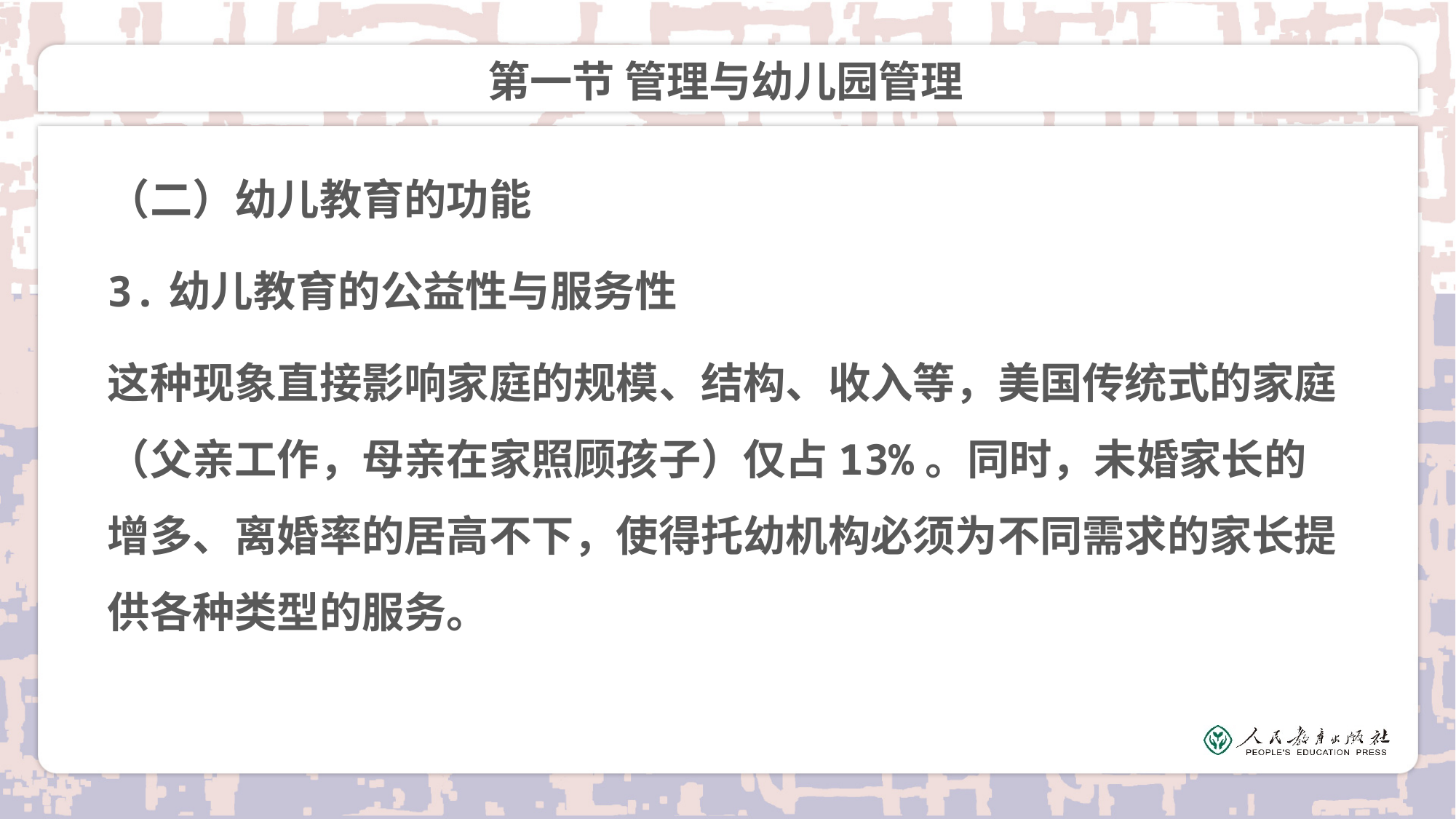

# 第一节 管理与幼儿园管理
（二）幼儿教育的功能
3.幼儿教育的公益性与服务性
这种现象直接影响家庭的规模、结构、收入等，美国传统式的家庭（父亲工作，母亲在家照顾孩子）仅占13%。同时，未婚家长的增多、离婚率的居高不下，使得托幼机构必须为不同需求的家长提供各种类型的服务。